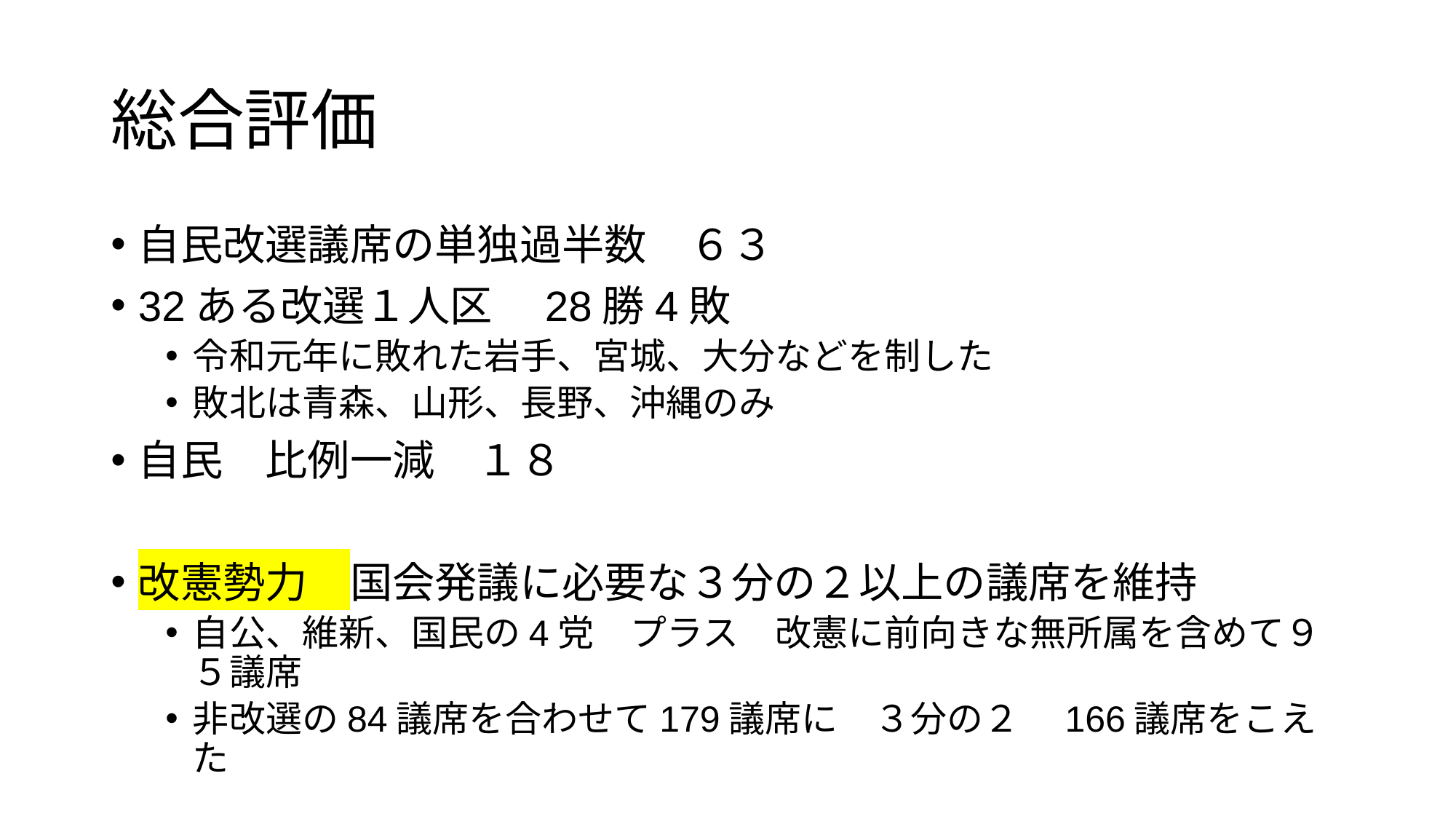

# 総合評価
自民改選議席の単独過半数　６３
32ある改選１人区　28勝4敗
令和元年に敗れた岩手、宮城、大分などを制した
敗北は青森、山形、長野、沖縄のみ
自民　比例一減　１８

改憲勢力　国会発議に必要な３分の２以上の議席を維持
自公、維新、国民の4党　プラス　改憲に前向きな無所属を含めて９５議席
非改選の84議席を合わせて179議席に　３分の２　166議席をこえた